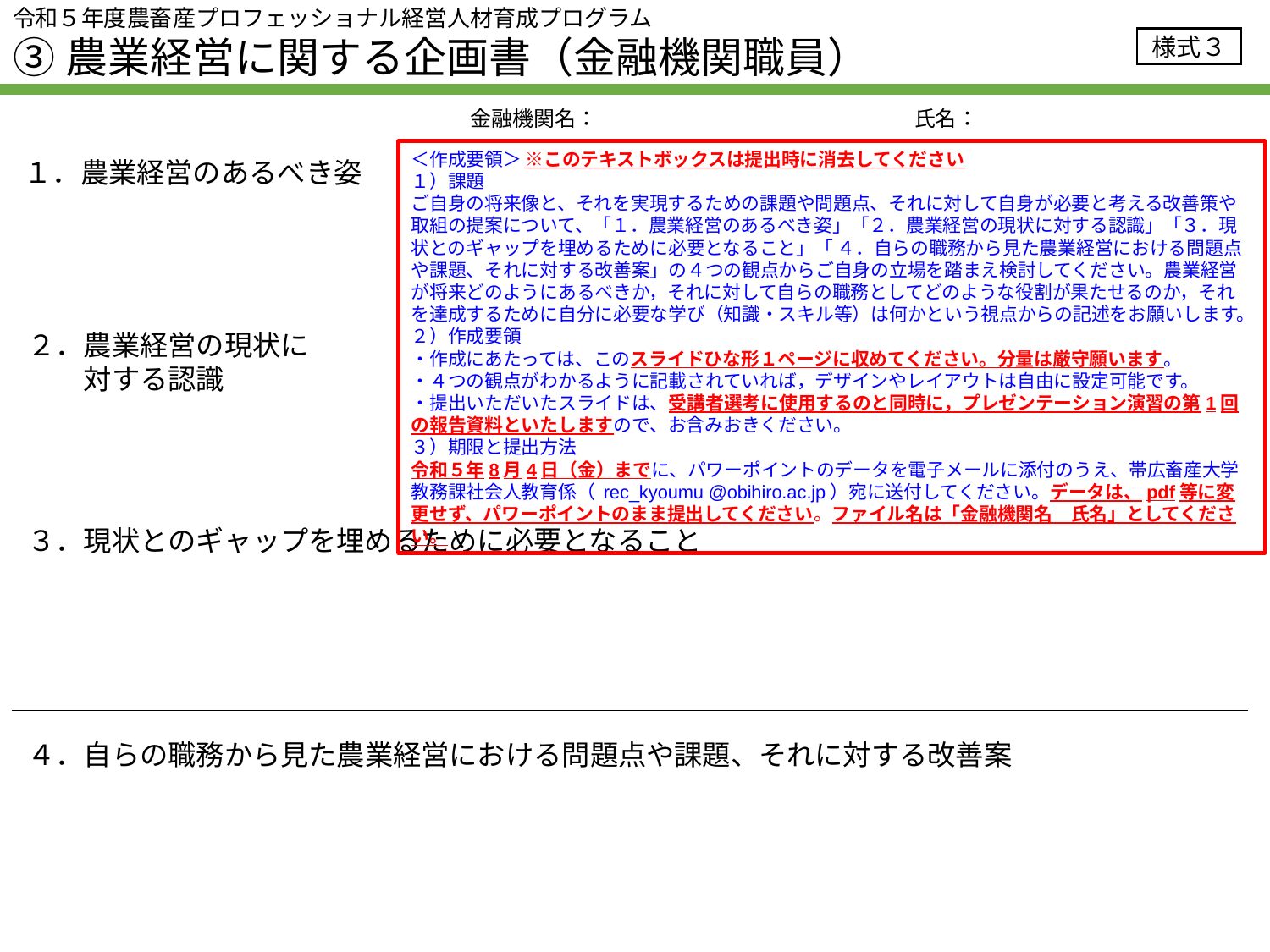

令和５年度農畜産プロフェッショナル経営人材育成プログラム
③農業経営に関する企画書（金融機関職員）
様式３

金融機関名：　　　　　　　　　　　　　　　氏名：
＜作成要領＞ ※このテキストボックスは提出時に消去してください
１）課題
ご自身の将来像と、それを実現するための課題や問題点、それに対して自身が必要と考える改善策や取組の提案について、「１．農業経営のあるべき姿」「２．農業経営の現状に対する認識」「３．現状とのギャップを埋めるために必要となること」「 ４．自らの職務から見た農業経営における問題点や課題、それに対する改善案」の４つの観点からご自身の立場を踏まえ検討してください。農業経営が将来どのようにあるべきか，それに対して自らの職務としてどのような役割が果たせるのか，それを達成するために自分に必要な学び（知識・スキル等）は何かという視点からの記述をお願いします。
２）作成要領
・作成にあたっては、このスライドひな形１ページに収めてください。分量は厳守願います。
・４つの観点がわかるように記載されていれば，デザインやレイアウトは自由に設定可能です。
・提出いただいたスライドは、受講者選考に使用するのと同時に，プレゼンテーション演習の第1回の報告資料といたしますので、お含みおきください。
３）期限と提出方法
令和５年8月4日（金）までに、パワーポイントのデータを電子メールに添付のうえ、帯広畜産大学教務課社会人教育係（ rec_kyoumu @obihiro.ac.jp）宛に送付してください。データは、pdf等に変更せず、パワーポイントのまま提出してください。ファイル名は「金融機関名　氏名」としてください。
１．農業経営のあるべき姿
２．農業経営の現状に
　　対する認識
３．現状とのギャップを埋めるために必要となること
４．自らの職務から見た農業経営における問題点や課題、それに対する改善案